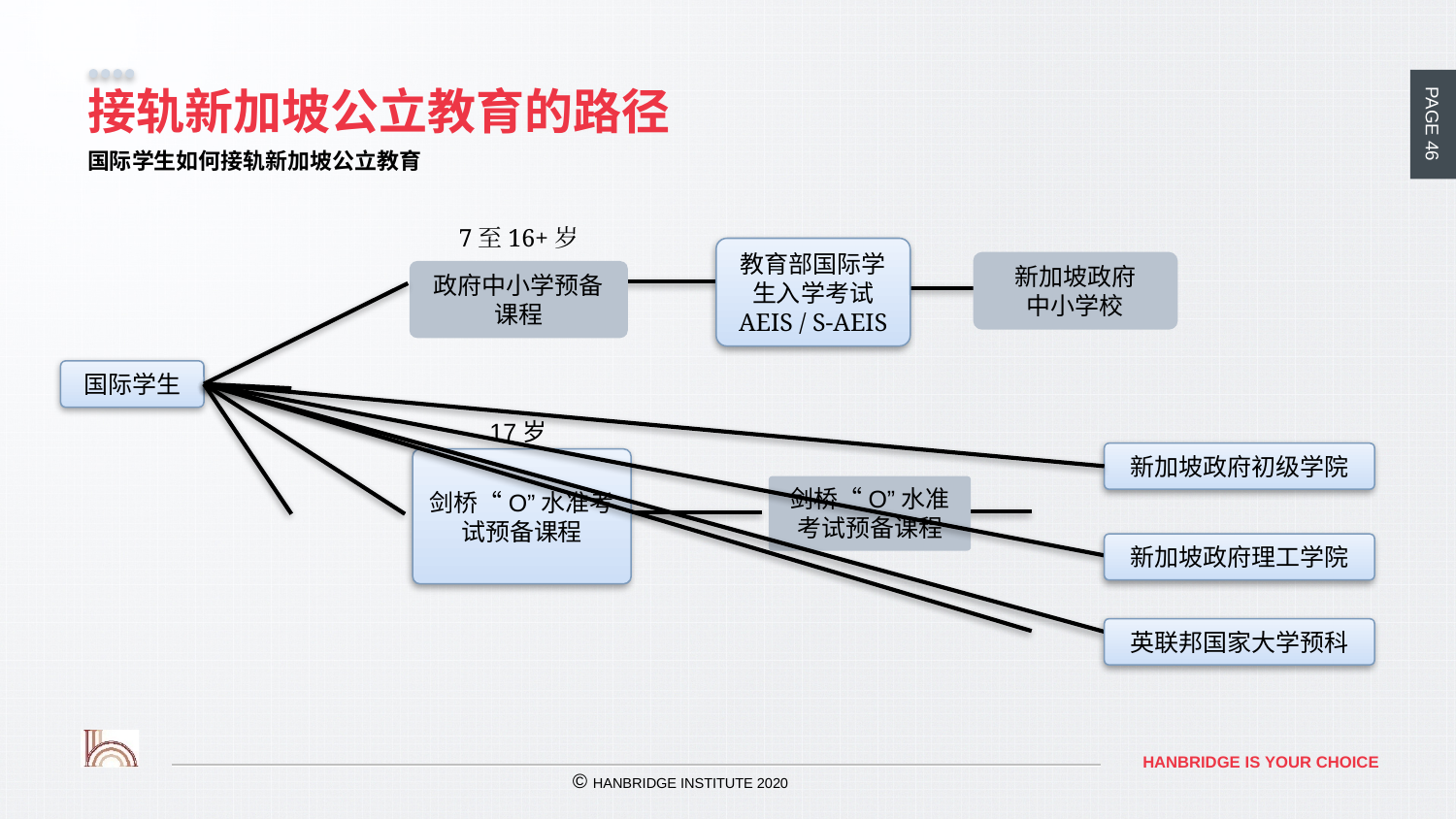

# 接轨新加坡公立教育的路径
国际学生如何接轨新加坡公立教育
7至16+岁
教育部国际学生入学考试
AEIS / S-AEIS
新加坡政府
中小学校
政府中小学预备课程
国际学生
 17岁
新加坡政府初级学院

剑桥“O”水准考试预备课程

剑桥“O”水准考试预备课程
新加坡政府理工学院
英联邦国家大学预科